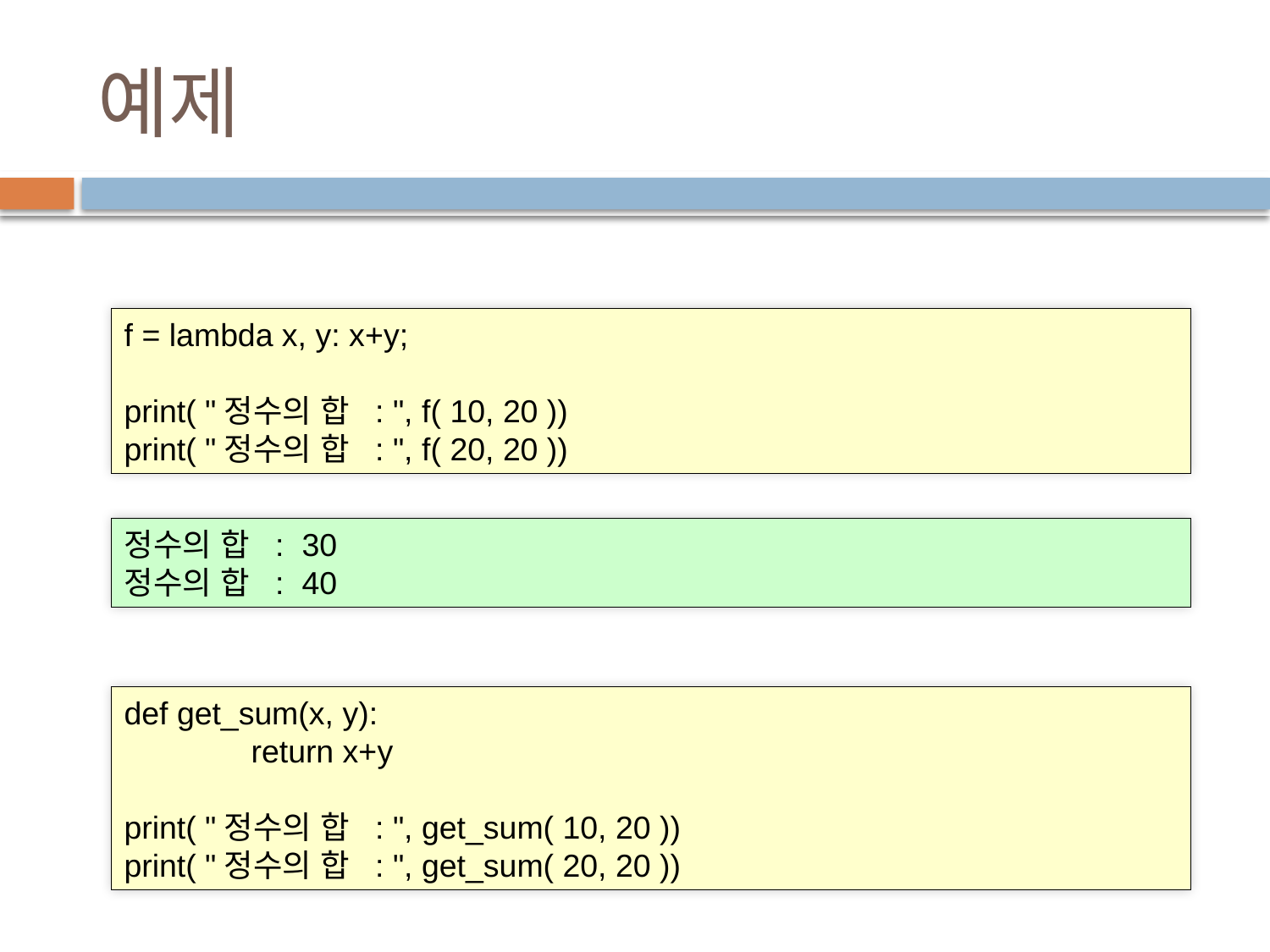

# 예제
f = lambda x, y: x+y;

print( "정수의 합  : ", f( 10, 20 ))
print( "정수의 합  : ", f( 20, 20 ))
정수의 합  :  30
정수의 합  :  40
def get_sum(x, y):
	return x+y

print( "정수의 합  : ", get_sum( 10, 20 ))
print( "정수의 합  : ", get_sum( 20, 20 ))